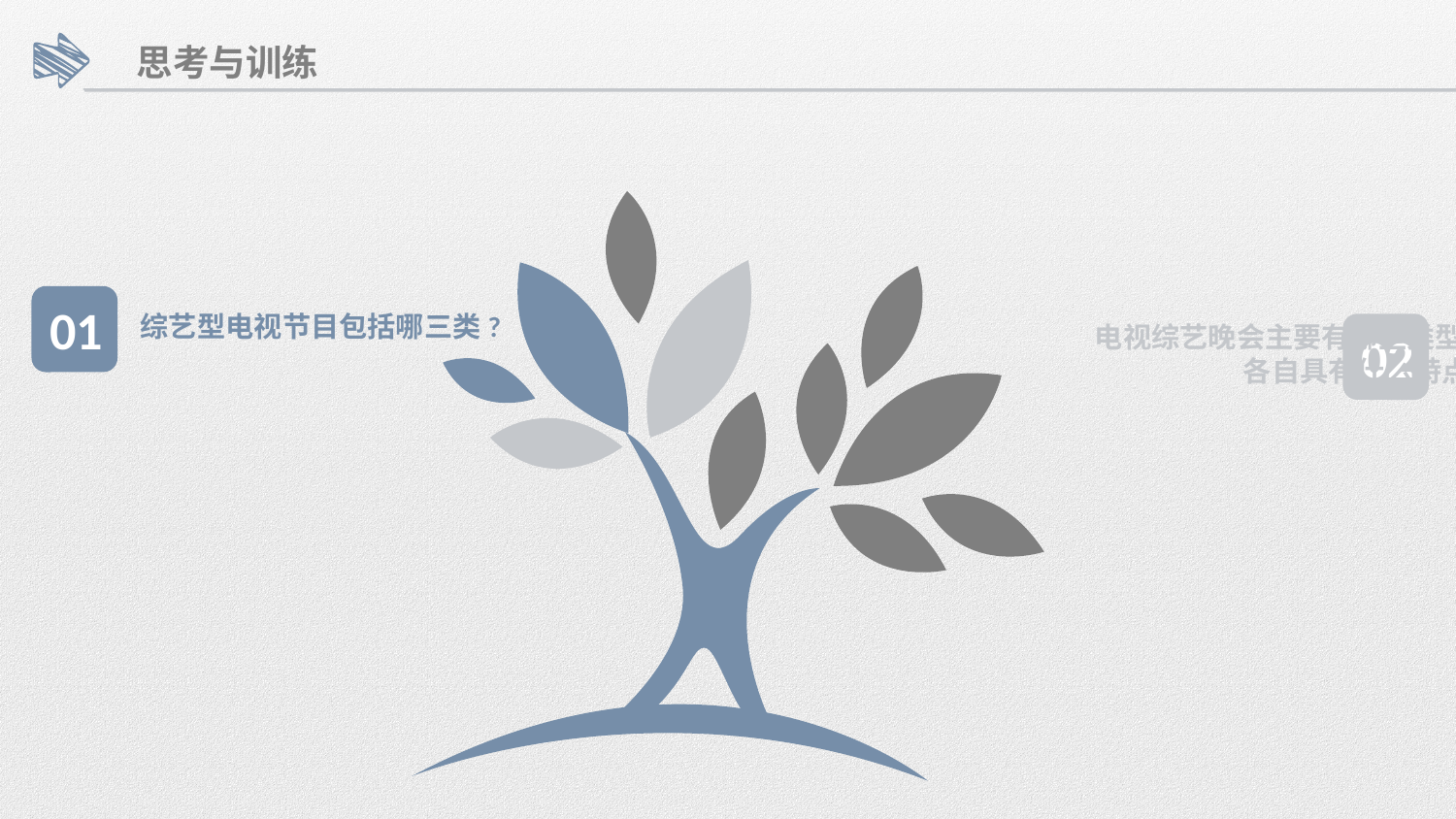

思考与训练

综艺型电视节目包括哪三类?
01
电视综艺晚会主要有哪些类型?
各自具有什么特点?
02